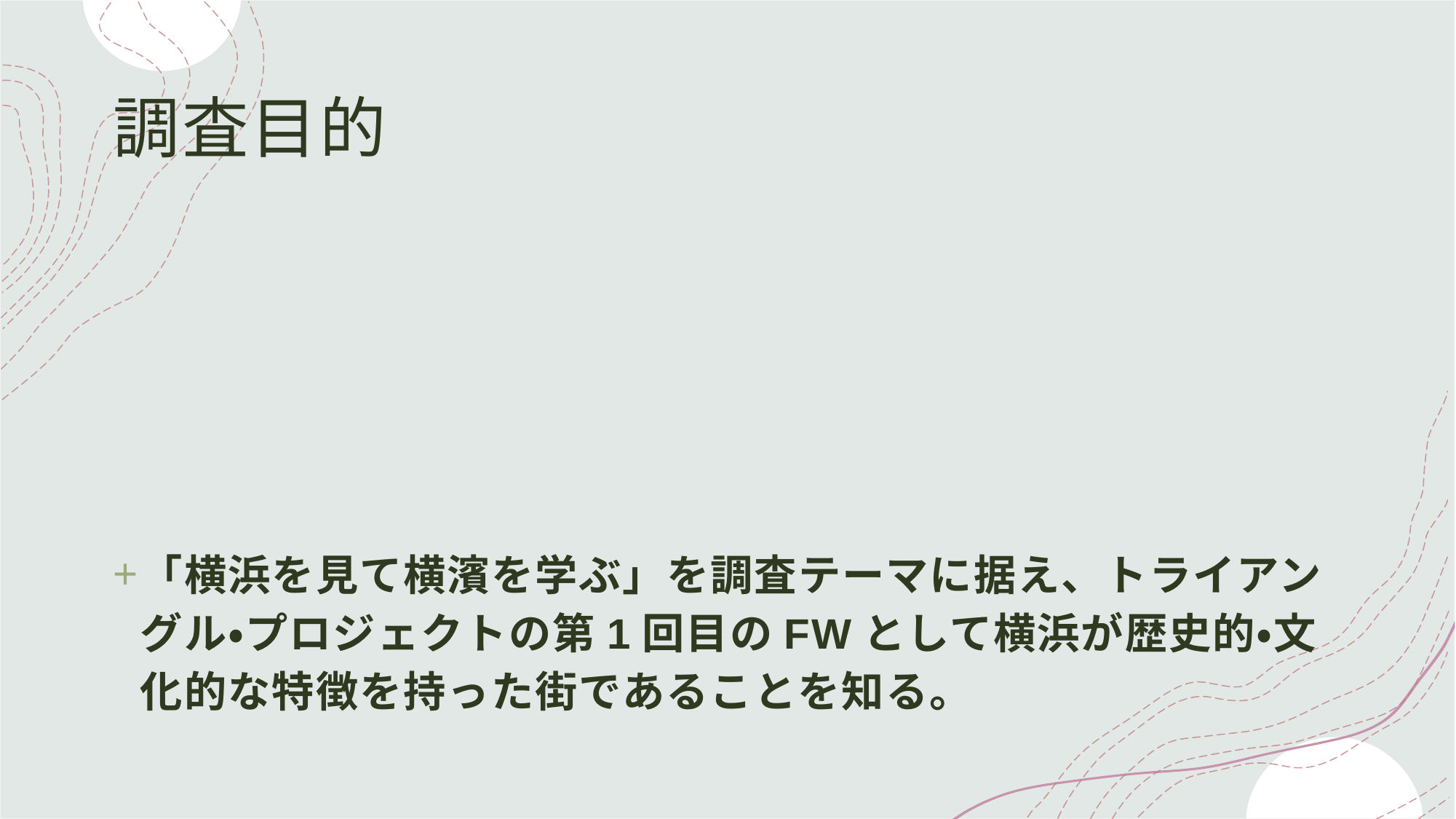

# 調査目的
「横浜を見て横濱を学ぶ」を調査テーマに据え、トライアングル・プロジェクトの第1回目のFWとして横浜が歴史的・文化的な特徴を持った街であることを知る。